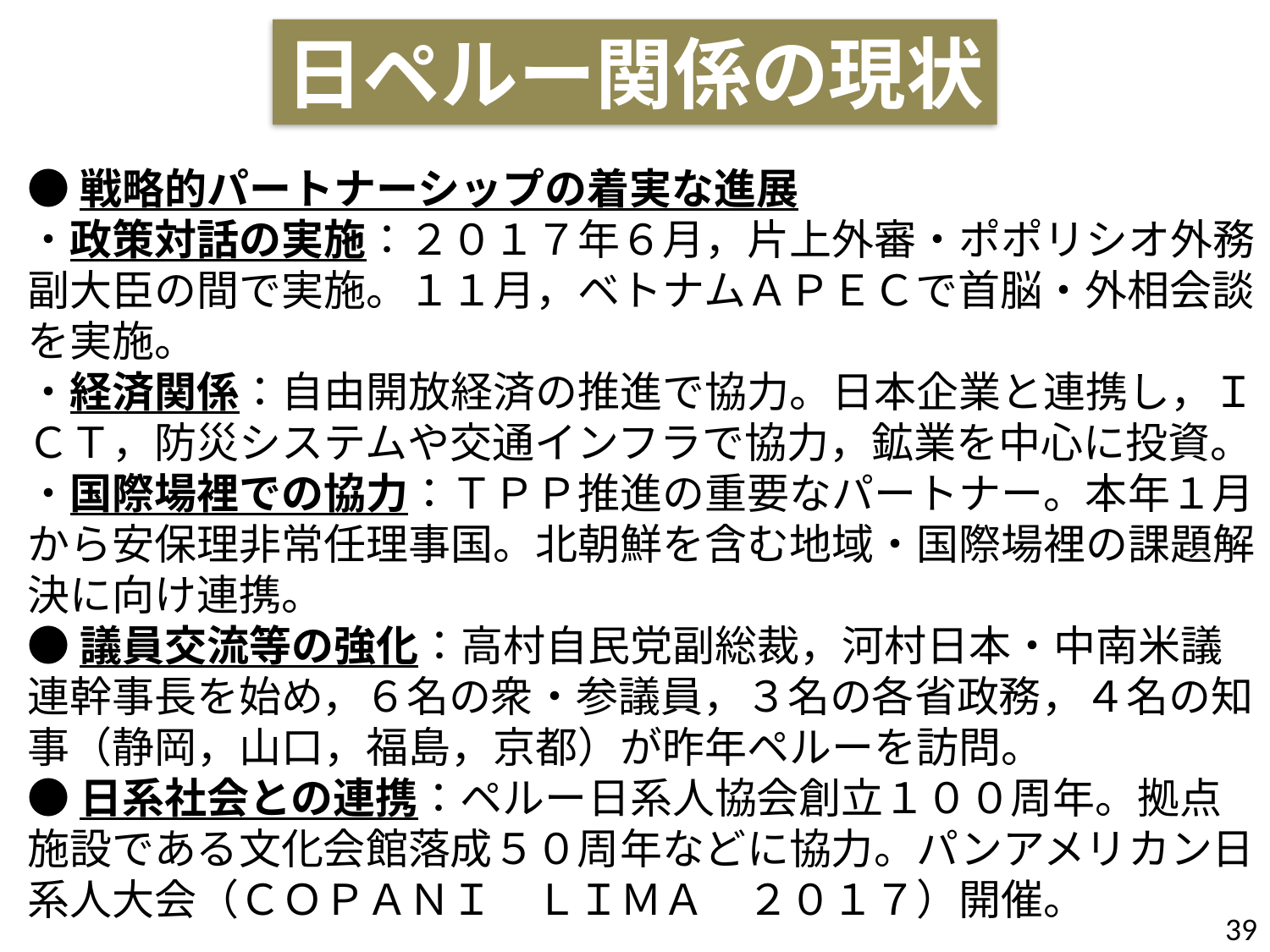

日ペルー関係の現状
●戦略的パートナーシップの着実な進展
・政策対話の実施：２０１７年６月，片上外審・ポポリシオ外務副大臣の間で実施。１１月，ベトナムＡＰＥＣで首脳・外相会談を実施。
・経済関係：自由開放経済の推進で協力。日本企業と連携し，ＩＣＴ，防災システムや交通インフラで協力，鉱業を中心に投資。
・国際場裡での協力：ＴＰＰ推進の重要なパートナー。本年１月から安保理非常任理事国。北朝鮮を含む地域・国際場裡の課題解決に向け連携。
●議員交流等の強化：高村自民党副総裁，河村日本・中南米議連幹事長を始め，６名の衆・参議員，３名の各省政務，４名の知事（静岡，山口，福島，京都）が昨年ペルーを訪問。
●日系社会との連携：ペルー日系人協会創立１００周年。拠点施設である文化会館落成５０周年などに協力。パンアメリカン日系人大会（ＣＯＰＡＮＩ　ＬＩＭＡ　２０１７）開催。
39